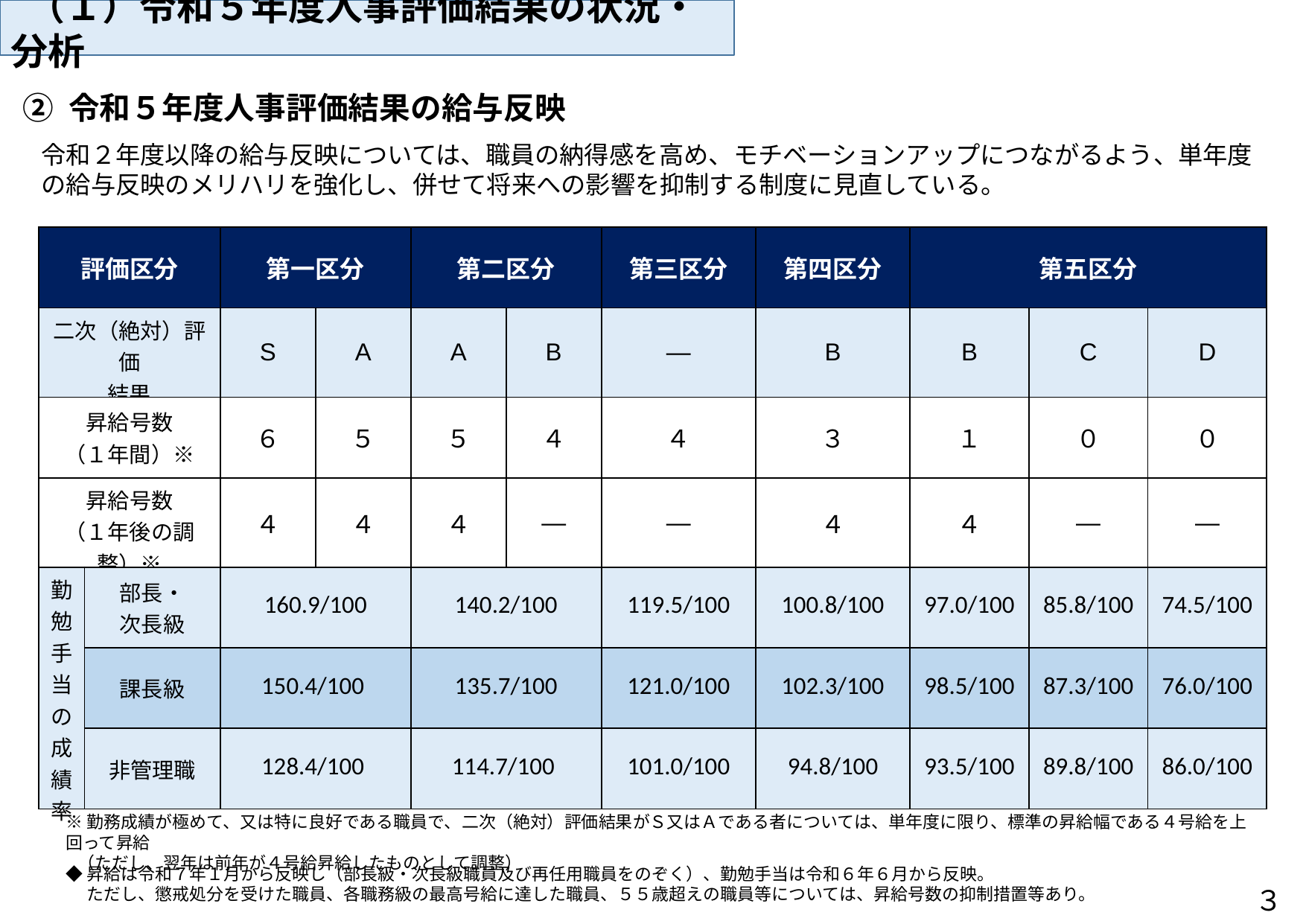

（１）令和５年度人事評価結果の状況・分析
② 令和５年度人事評価結果の給与反映
令和２年度以降の給与反映については、職員の納得感を高め、モチベーションアップにつながるよう、単年度の給与反映のメリハリを強化し、併せて将来への影響を抑制する制度に見直している。
| 評価区分 |  | 第一区分 |  | 第二区分 |  | 第三区分 | 第四区分 | 第五区分 |  |  |
| --- | --- | --- | --- | --- | --- | --- | --- | --- | --- | --- |
| 二次（絶対）評価 結果 |  | S | A | A | B | ― | B | B | C | D |
| 昇給号数 （１年間）※ |  | ６ | ５ | ５ | ４ | ４ | ３ | １ | ０ | ０ |
| 昇給号数 （１年後の調整）※ |  | ４ | ４ | ４ | ― | ― | ４ | ４ | ― | ― |
| 勤勉手当の成績率 | 部長・ 次長級 | 160.9/100 |  | 140.2/100 |  | 119.5/100 | 100.8/100 | 97.0/100 | 85.8/100 | 74.5/100 |
|  | 課長級 | 150.4/100 |  | 135.7/100 |  | 121.0/100 | 102.3/100 | 98.5/100 | 87.3/100 | 76.0/100 |
|  | 非管理職 | 128.4/100 |  | 114.7/100 |  | 101.0/100 | 94.8/100 | 93.5/100 | 89.8/100 | 86.0/100 |
※勤務成績が極めて、又は特に良好である職員で、⼆次（絶対）評価結果がＳ又はＡである者については、単年度に限り、標準の昇給幅である４号給を上回って昇給
  （ただし、翌年は前年が４号給昇給したものとして調整）
◆昇給は令和７年１月から反映し（部長級・次長級職員及び再任用職員をのぞく）、勤勉手当は令和６年６月から反映。
　 ただし、懲戒処分を受けた職員、各職務級の最高号給に達した職員、５５歳超えの職員等については、昇給号数の抑制措置等あり。
３